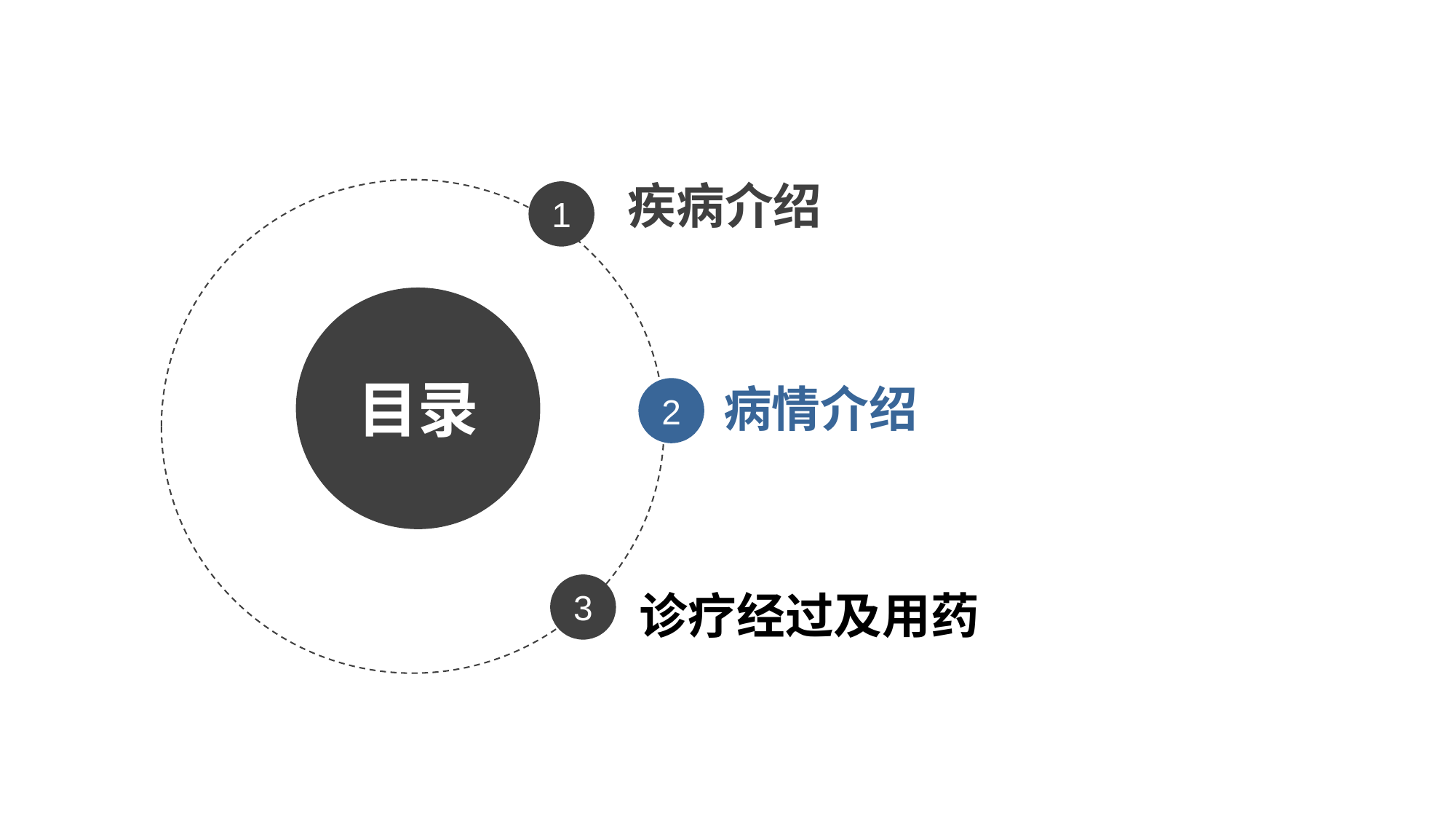

疾病介绍

1

目录
病情介绍
2
3
诊疗经过及用药